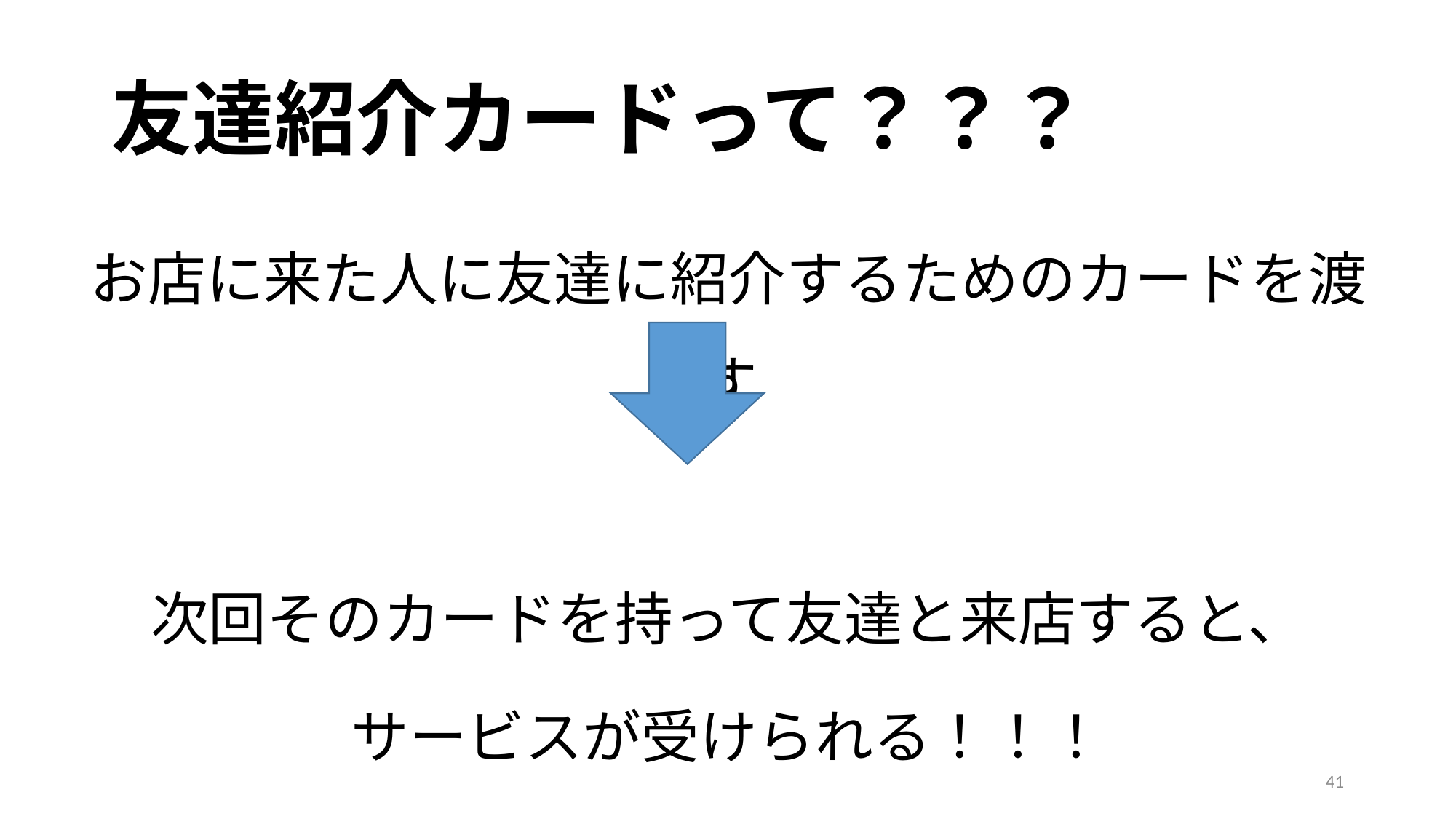

# 友達紹介カードって？？？
お店に来た人に友達に紹介するためのカードを渡す

次回そのカードを持って友達と来店すると、
サービスが受けられる！！！

41